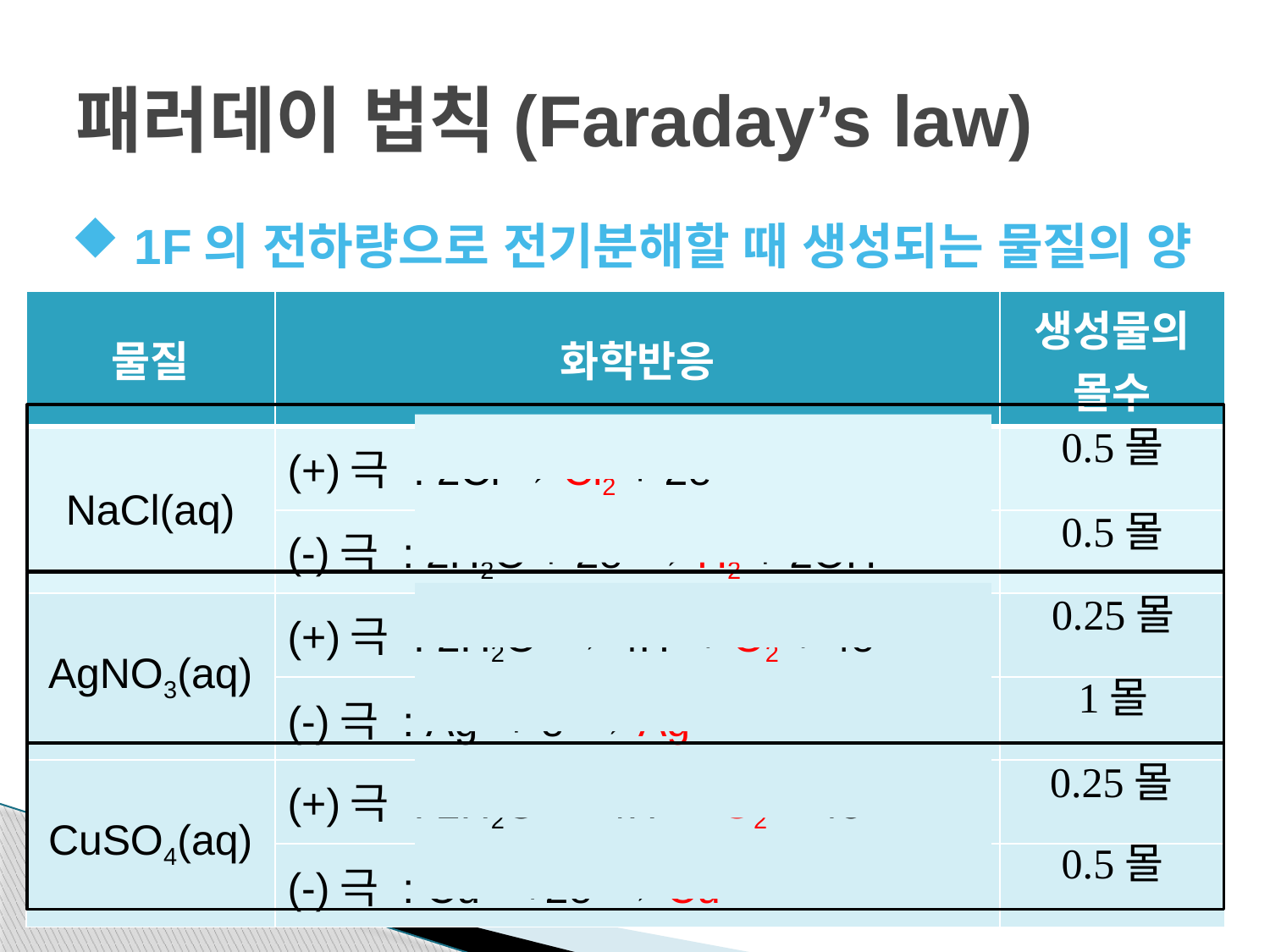

# 패러데이 법칙(Faraday’s law)
 1F의 전하량으로 전기분해할 때 생성되는 물질의 양
| 물질 | 화학반응 | 생성물의 몰수 |
| --- | --- | --- |
| NaCl(aq) | (+)극 : 2Cl-→ Cl2 + 2e- |  |
|  | (-)극 : 2H2O + 2e- → H2 + 2OH- |  |
| AgNO3(aq) | (+)극 : 2H2O → 4H+ + O2 + 4e- |  |
|  | (-)극 : Ag+ + e- → Ag |  |
| CuSO4(aq) | (+)극 : 2H2O → 4H+ + O2 + 4e- |  |
|  | (-)극 : Cu2+ +2e- → Cu |  |

0.5몰

0.5몰

0.25몰

1몰

0.25몰

0.5몰